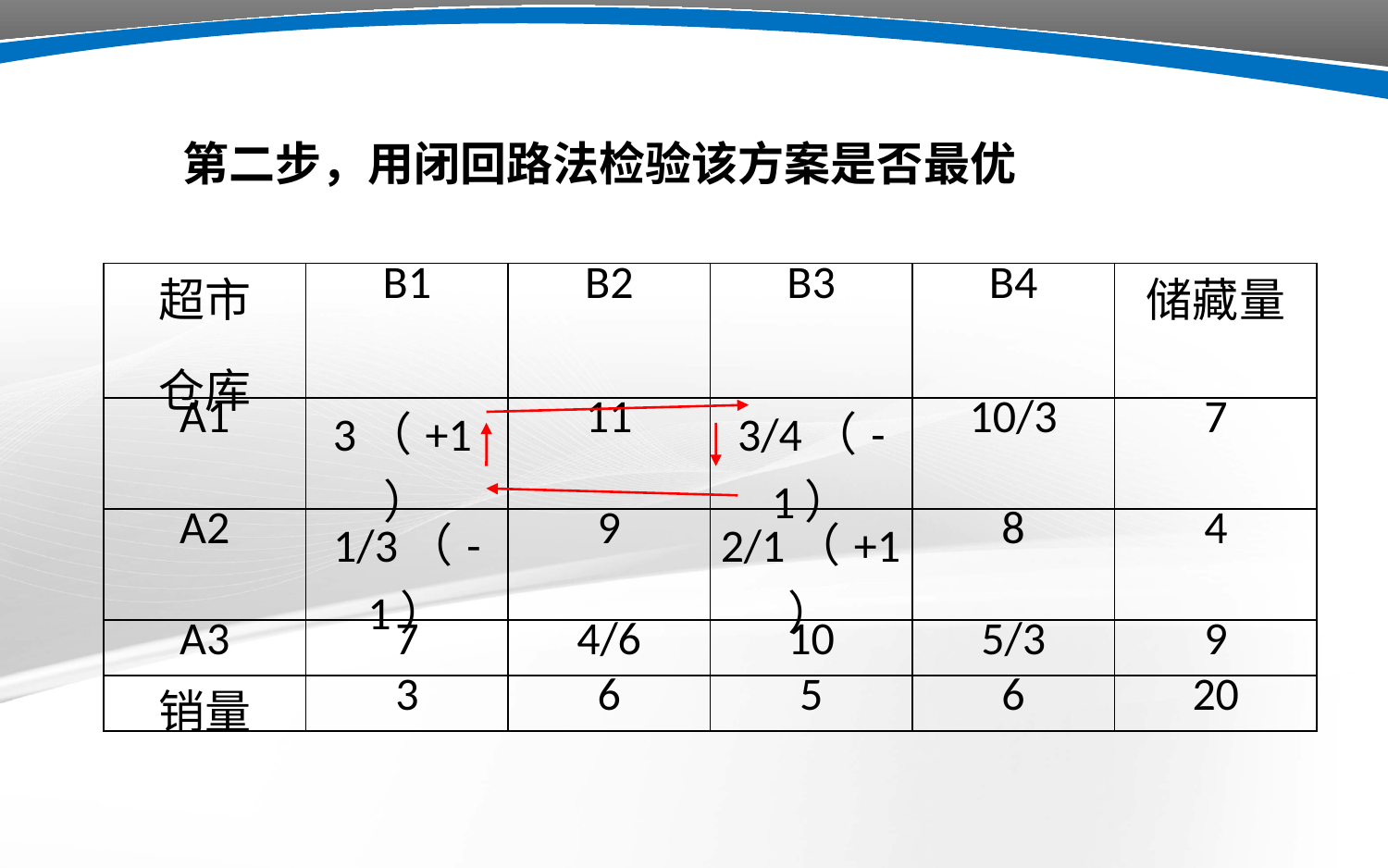

第二步，用闭回路法检验该方案是否最优
| 超市 仓库 | B1 | B2 | B3 | B4 | 储藏量 |
| --- | --- | --- | --- | --- | --- |
| A1 | 3（+1） | 11 | 3/4（-1） | 10/3 | 7 |
| A2 | 1/3（-1） | 9 | 2/1（+1） | 8 | 4 |
| A3 | 7 | 4/6 | 10 | 5/3 | 9 |
| 销量 | 3 | 6 | 5 | 6 | 20 |